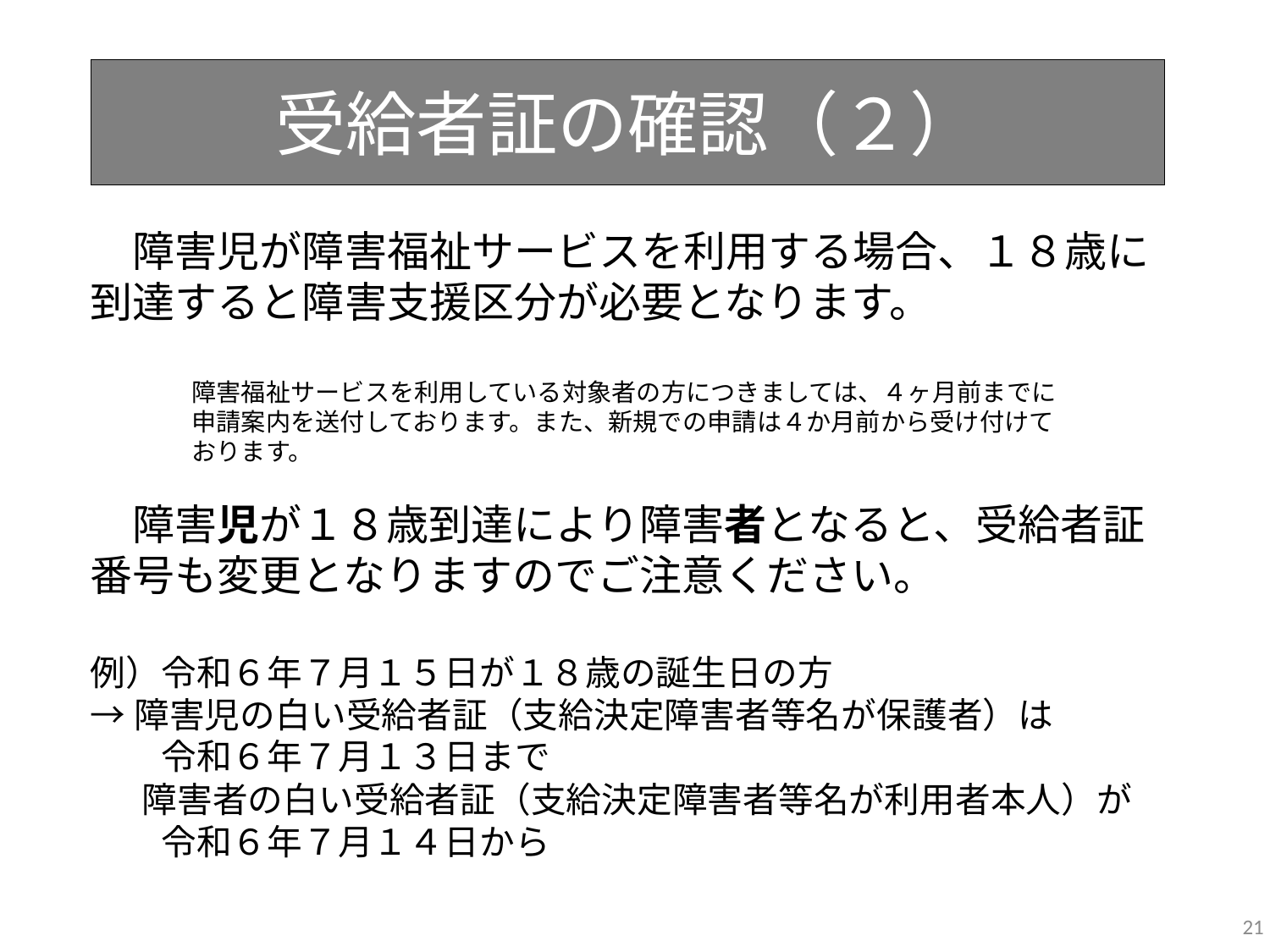

受給者証の確認（２）
　障害児が障害福祉サービスを利用する場合、１８歳に到達すると障害支援区分が必要となります。
障害福祉サービスを利用している対象者の方につきましては、４ヶ月前までに申請案内を送付しております。また、新規での申請は４か月前から受け付けております。
　障害児が１８歳到達により障害者となると、受給者証番号も変更となりますのでご注意ください。

例）令和６年７月１５日が１８歳の誕生日の方
→障害児の白い受給者証（支給決定障害者等名が保護者）は
　　令和６年７月１３日まで
 　障害者の白い受給者証（支給決定障害者等名が利用者本人）が
　　令和６年７月１４日から
21